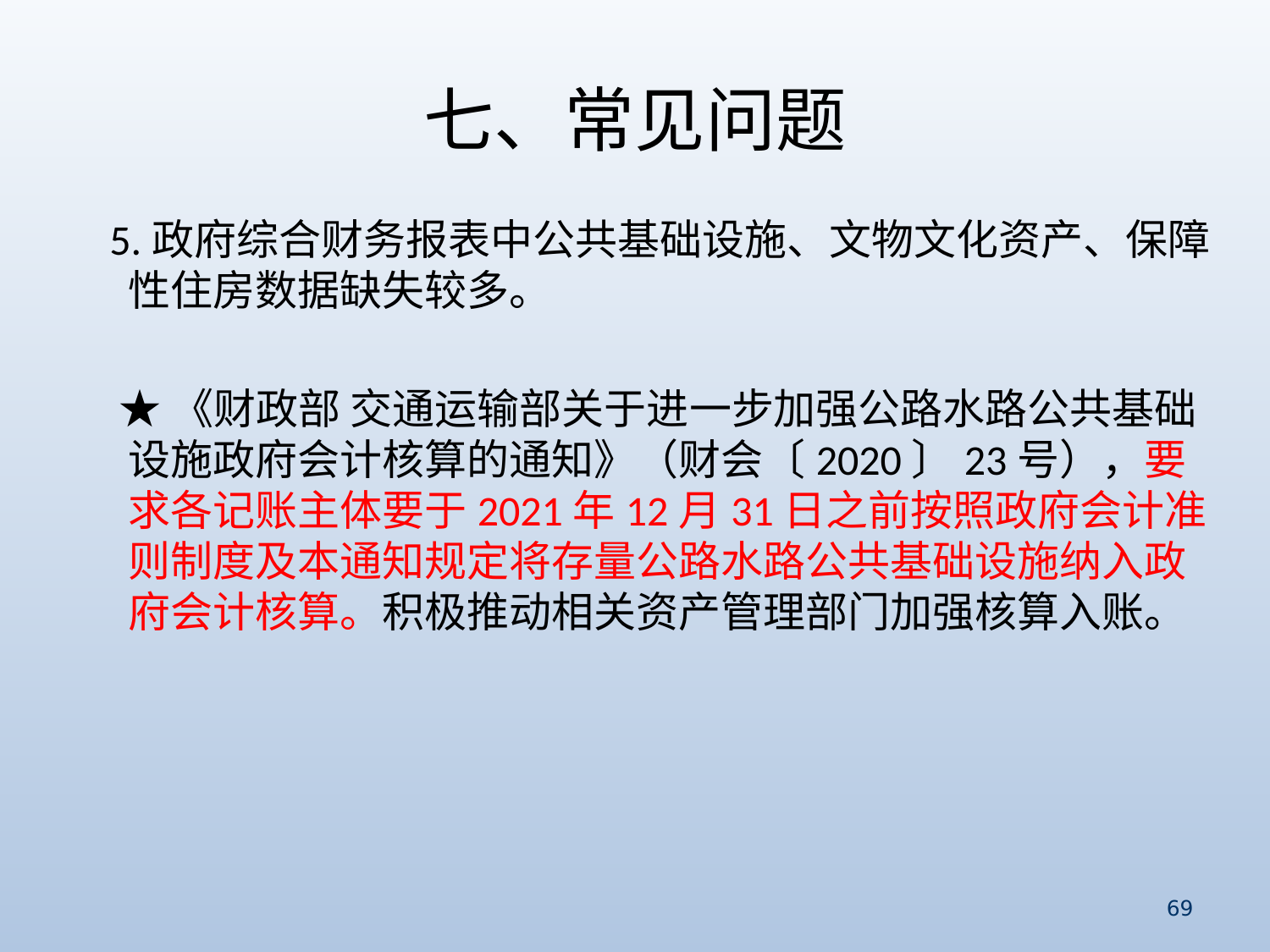

# 七、常见问题
   5.政府综合财务报表中公共基础设施、文物文化资产、保障性住房数据缺失较多。

    ★《财政部 交通运输部关于进一步加强公路水路公共基础设施政府会计核算的通知》（财会〔2020〕23号），要求各记账主体要于2021年12月31日之前按照政府会计准则制度及本通知规定将存量公路水路公共基础设施纳入政府会计核算。积极推动相关资产管理部门加强核算入账。
69